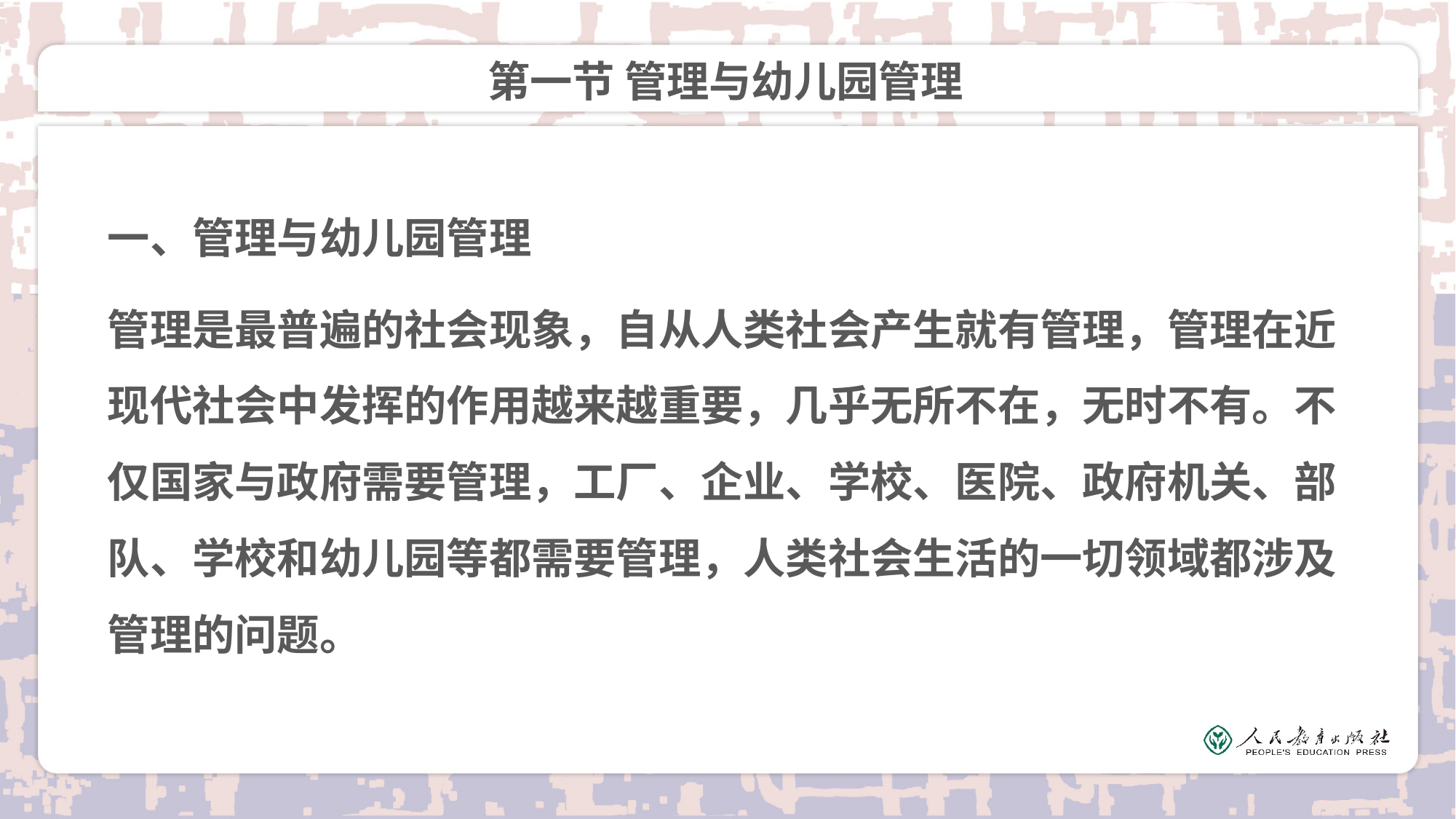

# 第一节 管理与幼儿园管理
一、管理与幼儿园管理
管理是最普遍的社会现象，自从人类社会产生就有管理，管理在近现代社会中发挥的作用越来越重要，几乎无所不在，无时不有。不仅国家与政府需要管理，工厂、企业、学校、医院、政府机关、部队、学校和幼儿园等都需要管理，人类社会生活的一切领域都涉及管理的问题。